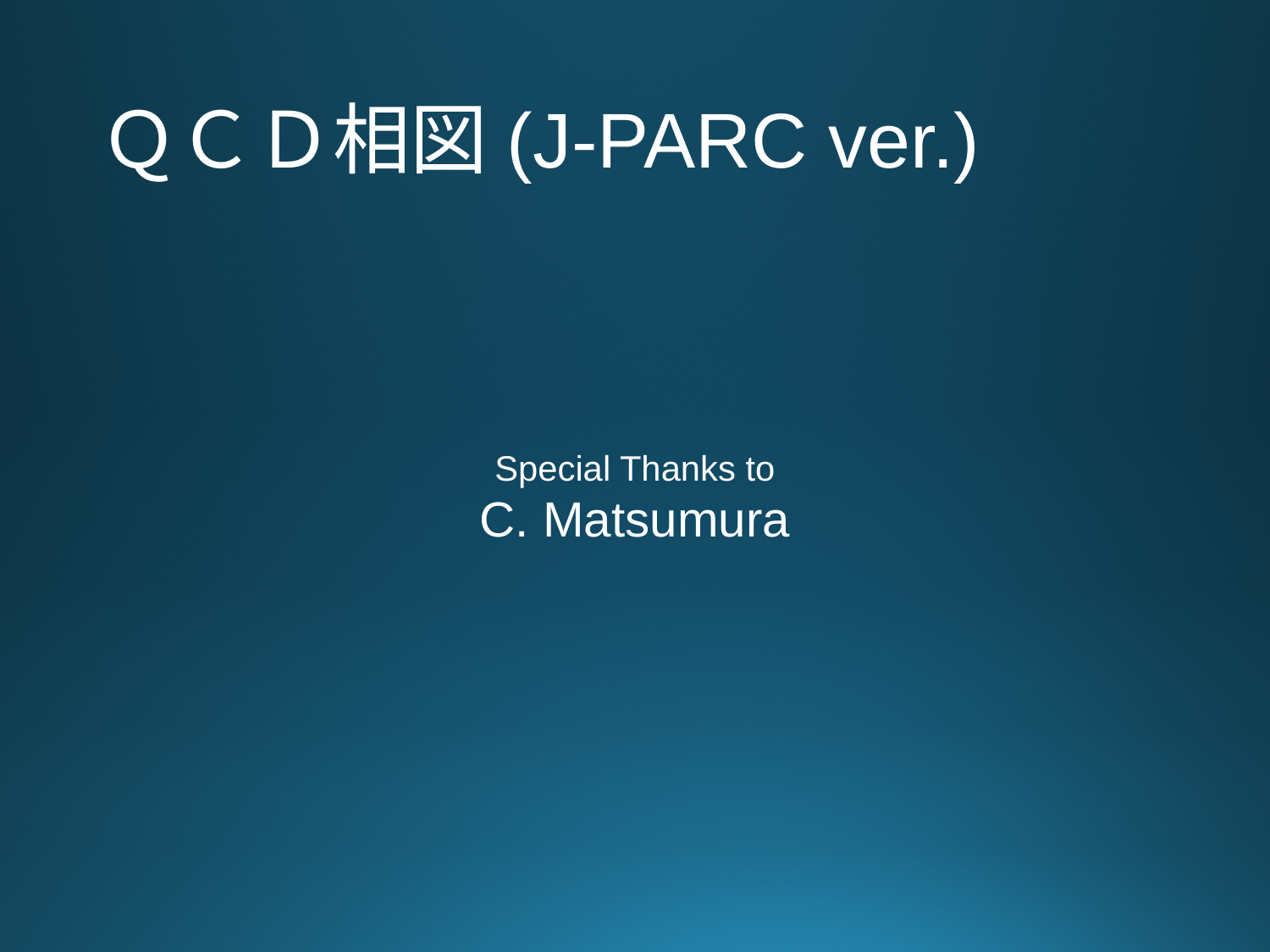

# ＱＣＤ相図(J-PARC ver.)
Special Thanks to
C. Matsumura